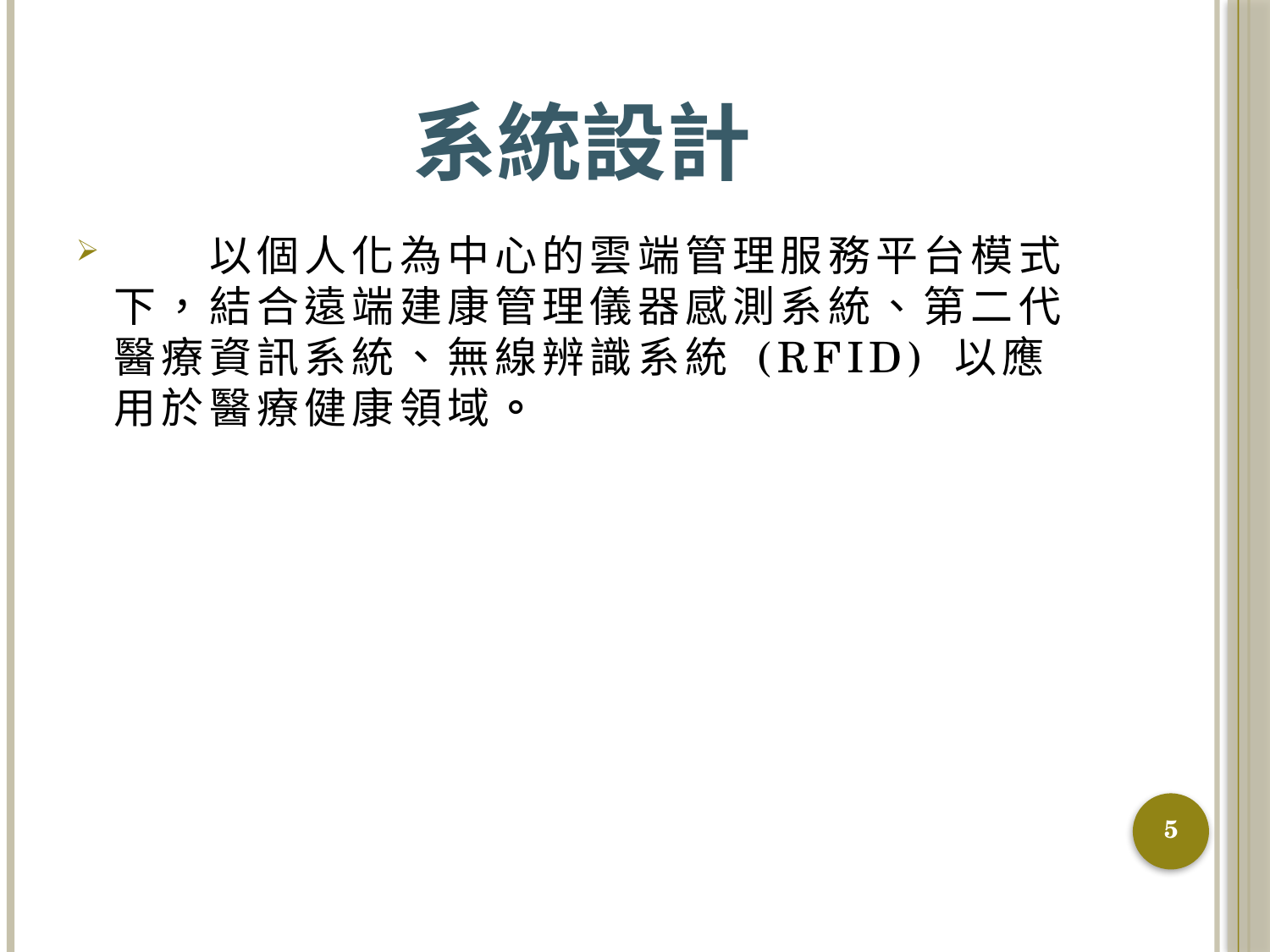

# 系統設計
　　以個人化為中心的雲端管理服務平台模式下，結合遠端建康管理儀器感測系統、第二代醫療資訊系統、無線辨識系統 (RFID) 以應用於醫療健康領域。

5